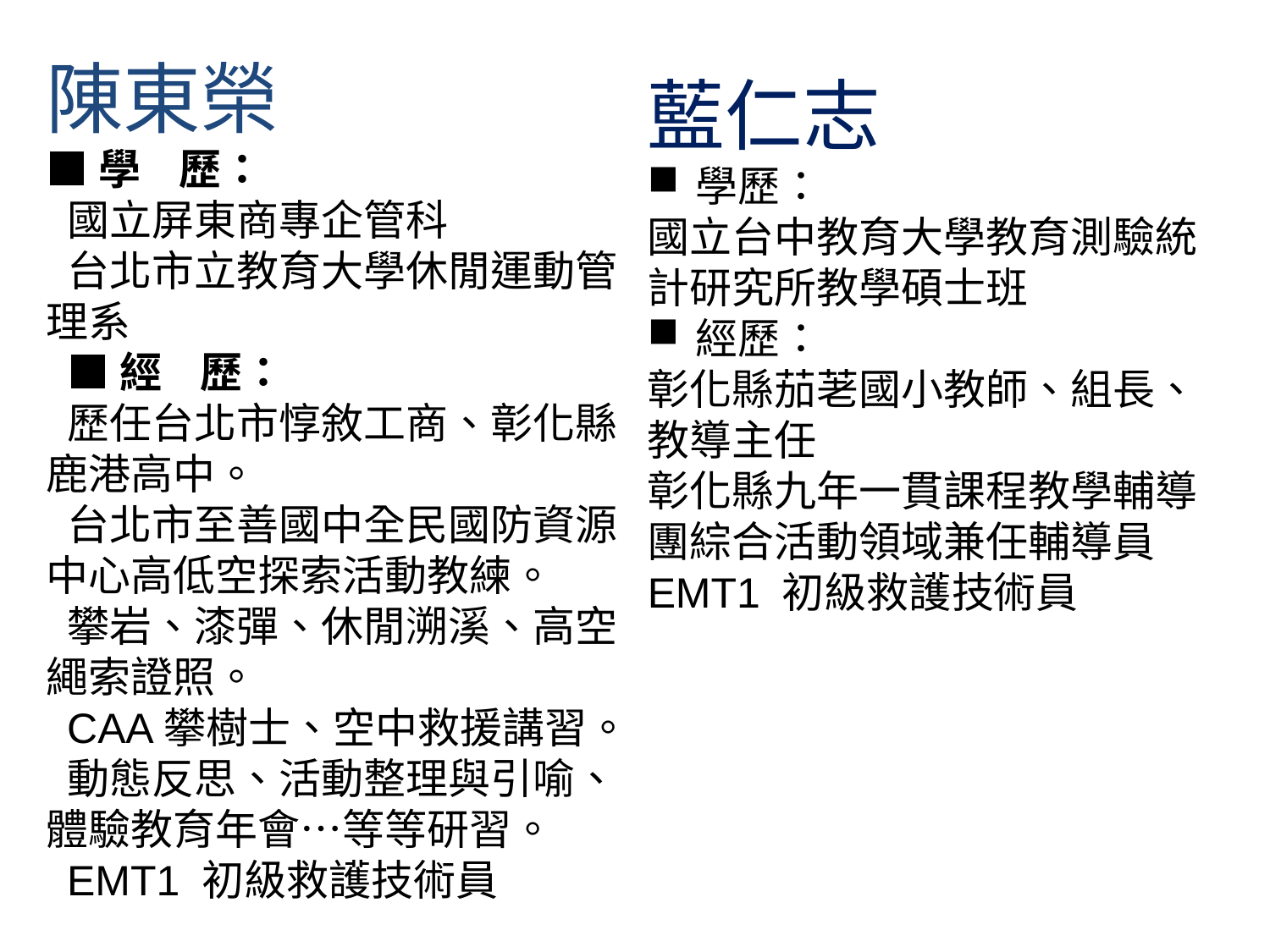

陳東榮
■學    歷：
國立屏東商專企管科
台北市立教育大學休閒運動管理系
■經    歷：
歷任台北市惇敘工商、彰化縣鹿港高中。
台北市至善國中全民國防資源中心高低空探索活動教練。
攀岩、漆彈、休閒溯溪、高空繩索證照。
CAA攀樹士、空中救援講習。
動態反思、活動整理與引喻、體驗教育年會…等等研習。
EMT1 初級救護技術員
藍仁志
學歷：
國立台中教育大學教育測驗統計研究所教學碩士班
經歷：
彰化縣茄荖國小教師、組長、教導主任
彰化縣九年一貫課程教學輔導團綜合活動領域兼任輔導員
EMT1 初級救護技術員